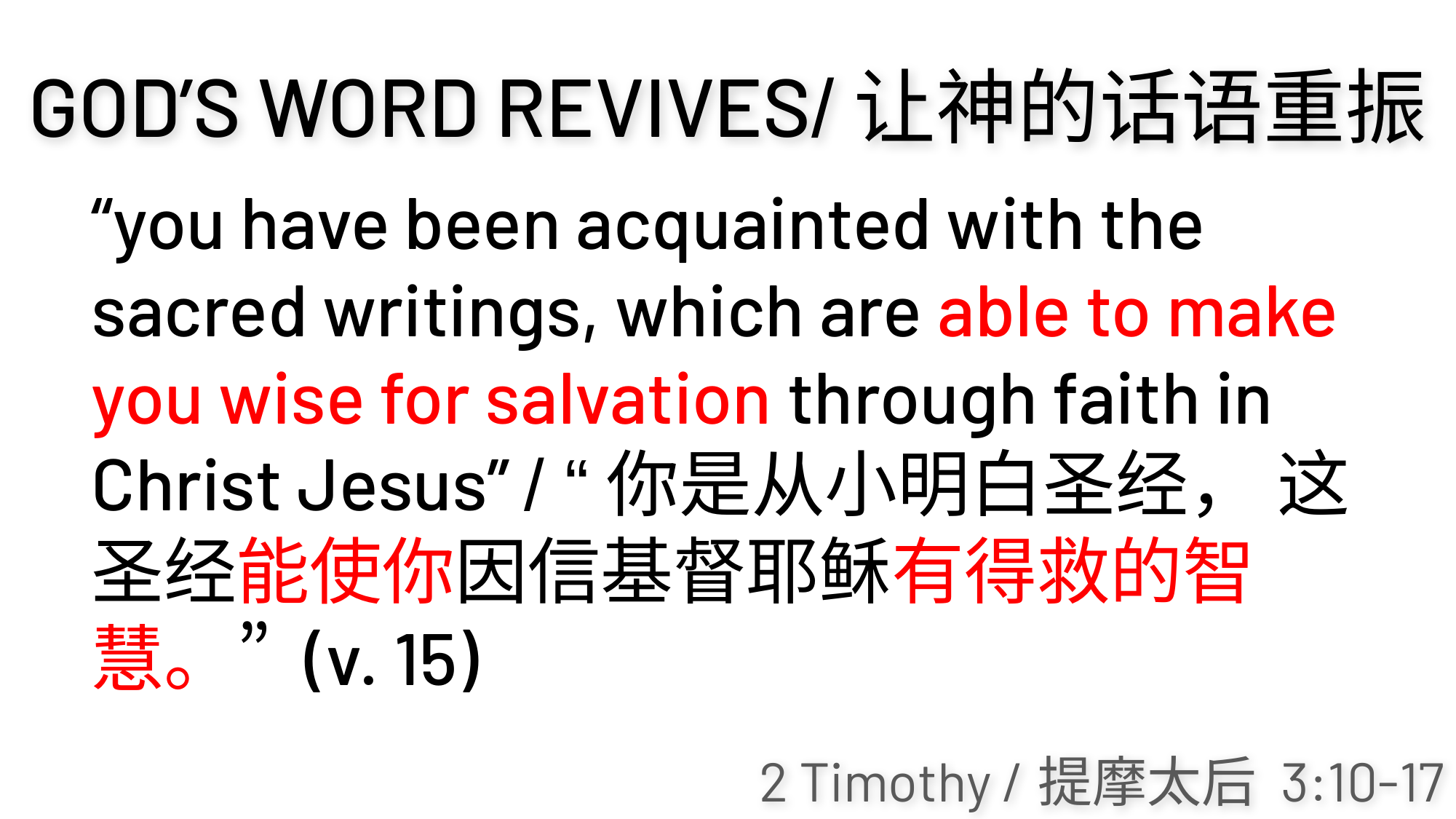

GOD’S WORD REVIVES/让神的话语重振
“you have been acquainted with the sacred writings, which are able to make you wise for salvation through faith in Christ Jesus” / “你是从小明白圣经， 这圣经能使你因信基督耶稣有得救的智慧。” (v. 15)
2 Timothy /提摩太后 3:10-17